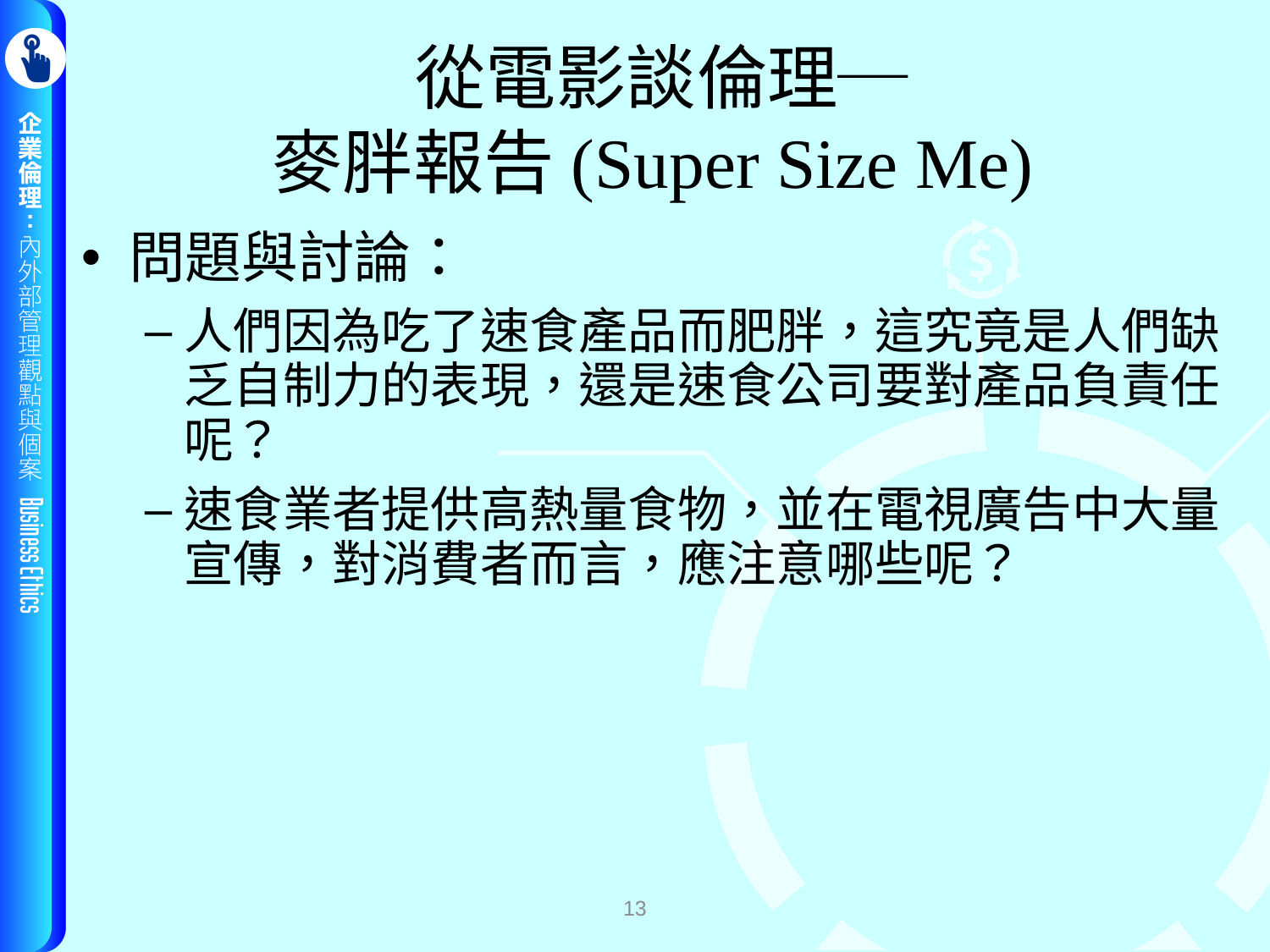

# 從電影談倫理─ 麥胖報告(Super Size Me)
問題與討論：
人們因為吃了速食產品而肥胖，這究竟是人們缺乏自制力的表現，還是速食公司要對產品負責任呢？
速食業者提供高熱量食物，並在電視廣告中大量宣傳，對消費者而言，應注意哪些呢？
13